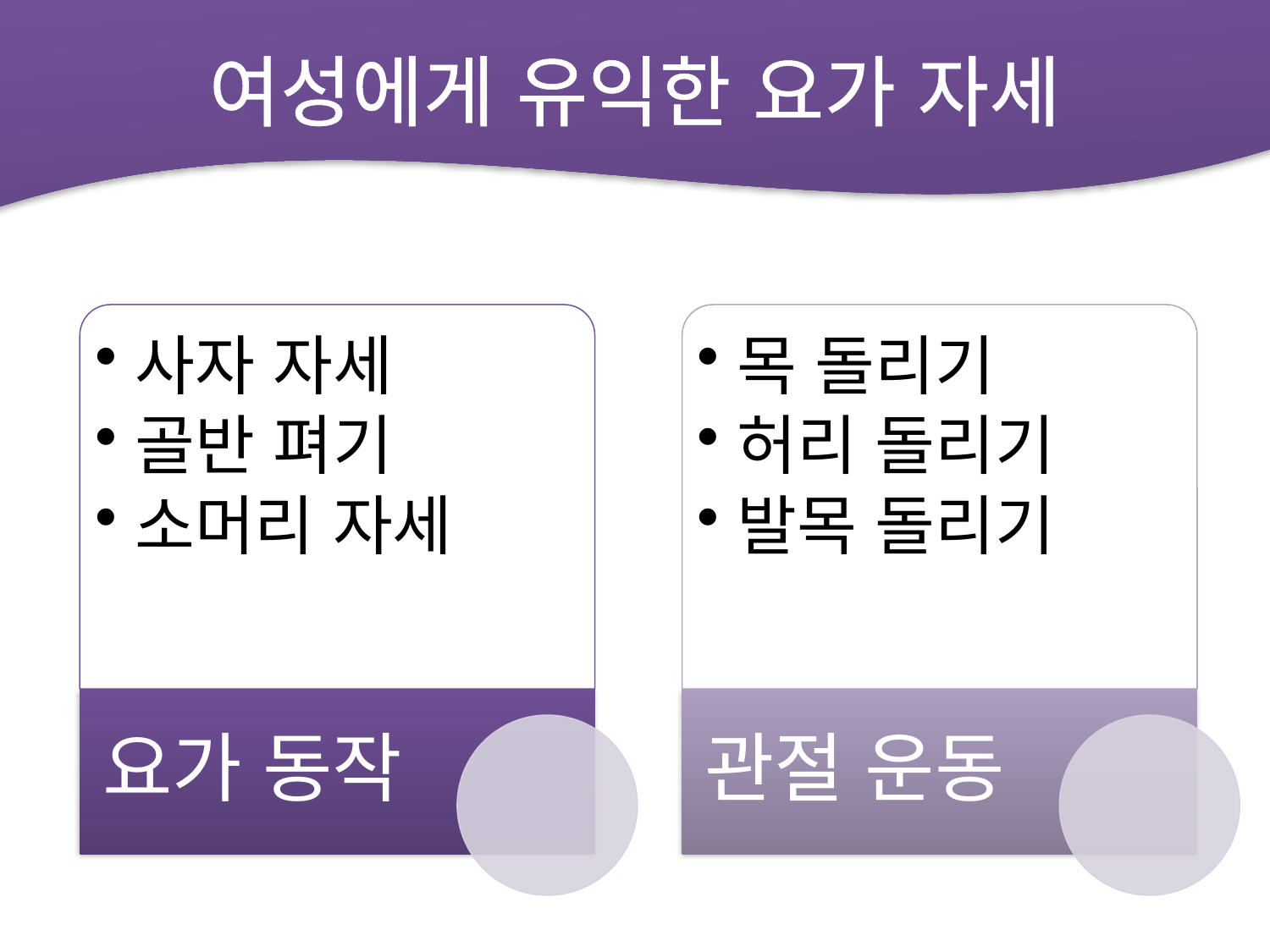

# 여성에게 유익한 요가 자세
사자 자세
골반 펴기
소머리 자세
요가 동작
목 돌리기
허리 돌리기
발목 돌리기
관절 운동